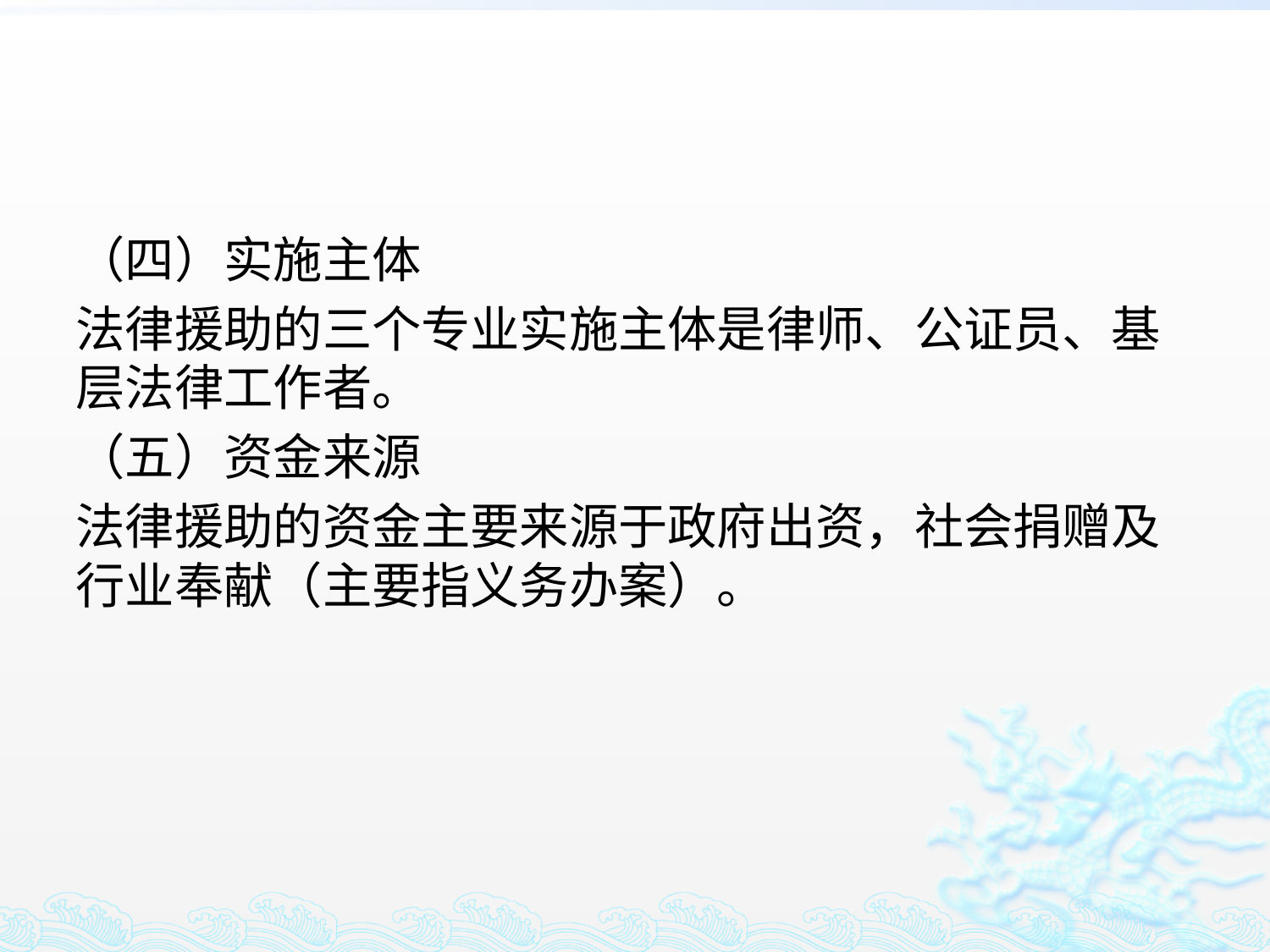

#
（四）实施主体
法律援助的三个专业实施主体是律师、公证员、基层法律工作者。
（五）资金来源
法律援助的资金主要来源于政府出资，社会捐赠及行业奉献（主要指义务办案）。